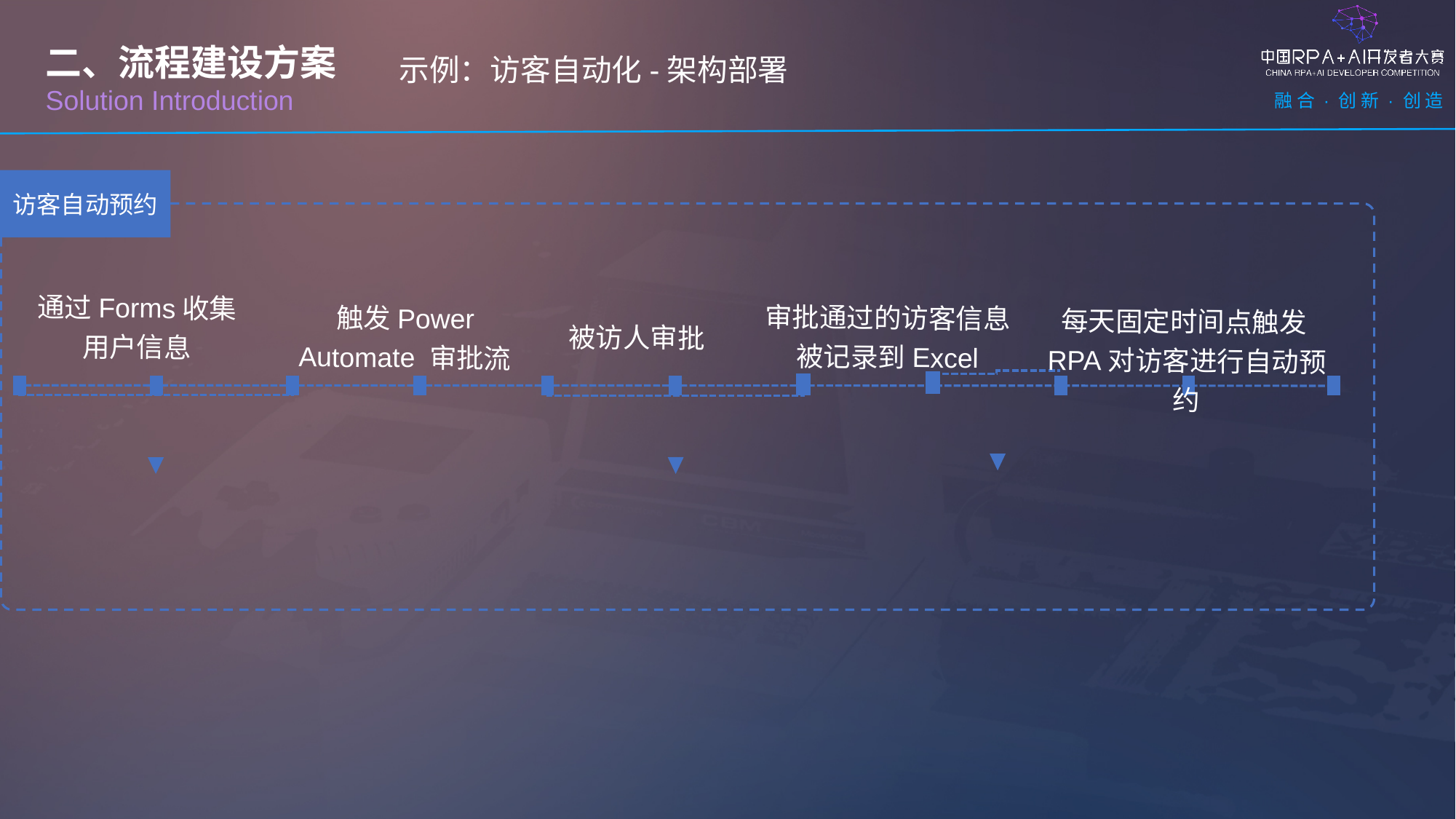

二、流程建设方案
Solution Introduction

示例：访客自动化-架构部署
访客自动预约

通过Forms收集用户信息
审批通过的访客信息被记录到Excel
触发Power Automate 审批流
每天固定时间点触发RPA对访客进行自动预约
被访人审批